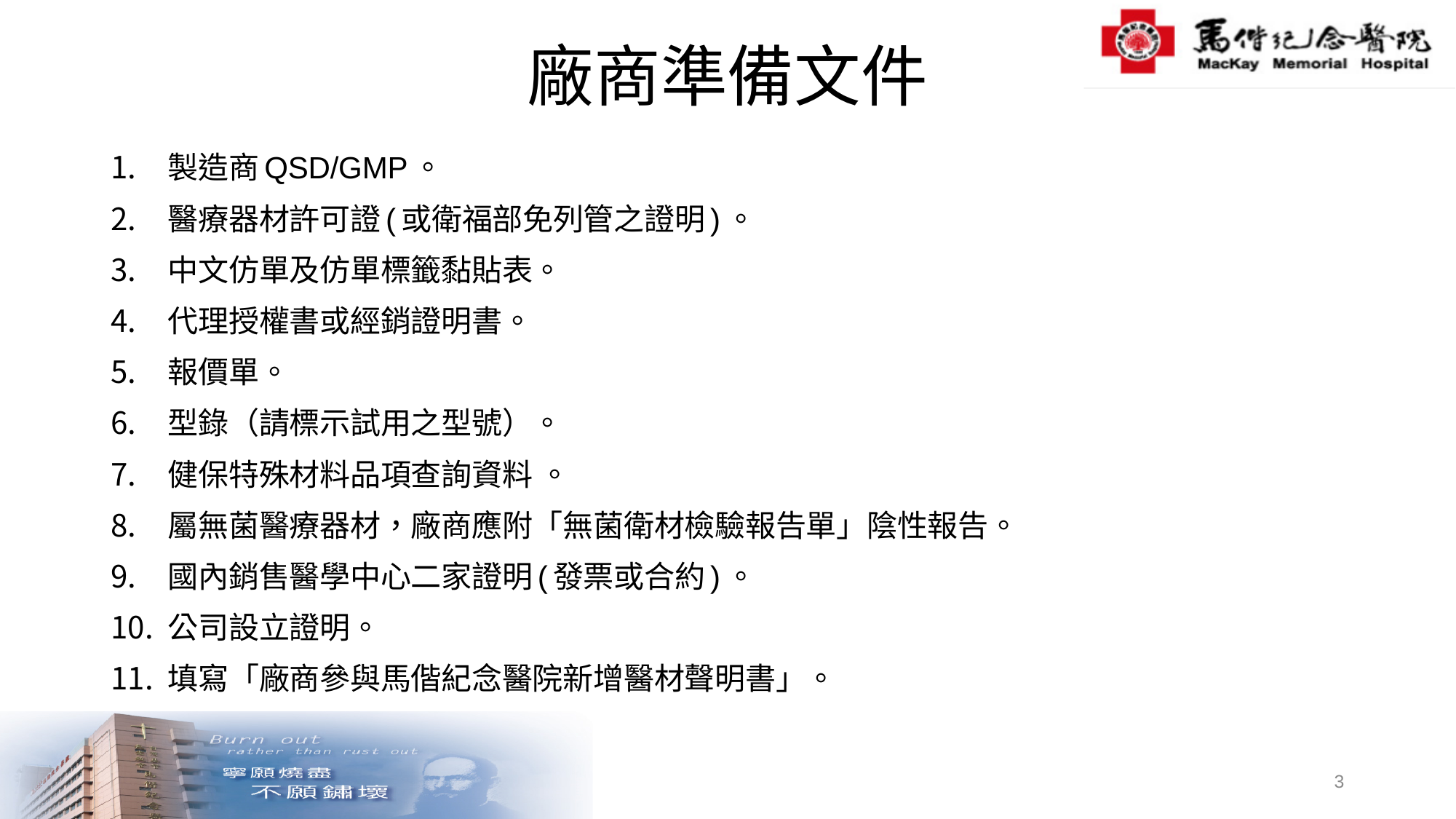

# 廠商準備文件
製造商QSD/GMP。
醫療器材許可證(或衛福部免列管之證明)。
中文仿單及仿單標籤黏貼表。
代理授權書或經銷證明書。
報價單。
型錄（請標示試用之型號）。
健保特殊材料品項查詢資料 。
屬無菌醫療器材，廠商應附「無菌衛材檢驗報告單」陰性報告。
國內銷售醫學中心二家證明(發票或合約)。
公司設立證明。
填寫「廠商參與馬偕紀念醫院新增醫材聲明書」。
3